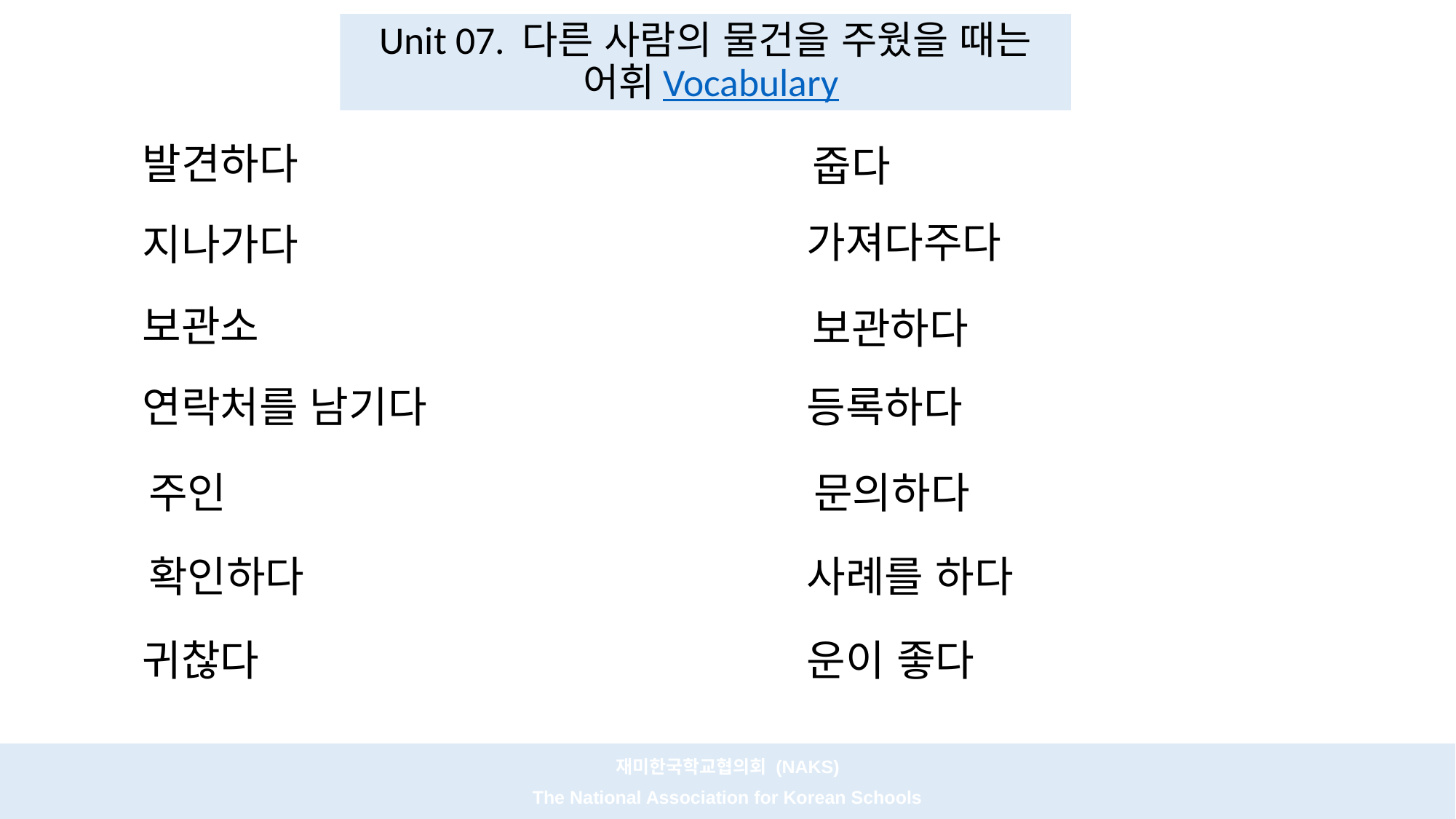

# Unit 07. 다른 사람의 물건을 주웠을 때는 어휘Vocabulary
발견하다
줍다
가져다주다
지나가다

보관소
보관하다
연락처를 남기다
등록하다
주인
문의하다
확인하다
사례를 하다
귀찮다
운이 좋다
재미한국학교협의회 (NAKS)
The National Association for Korean Schools